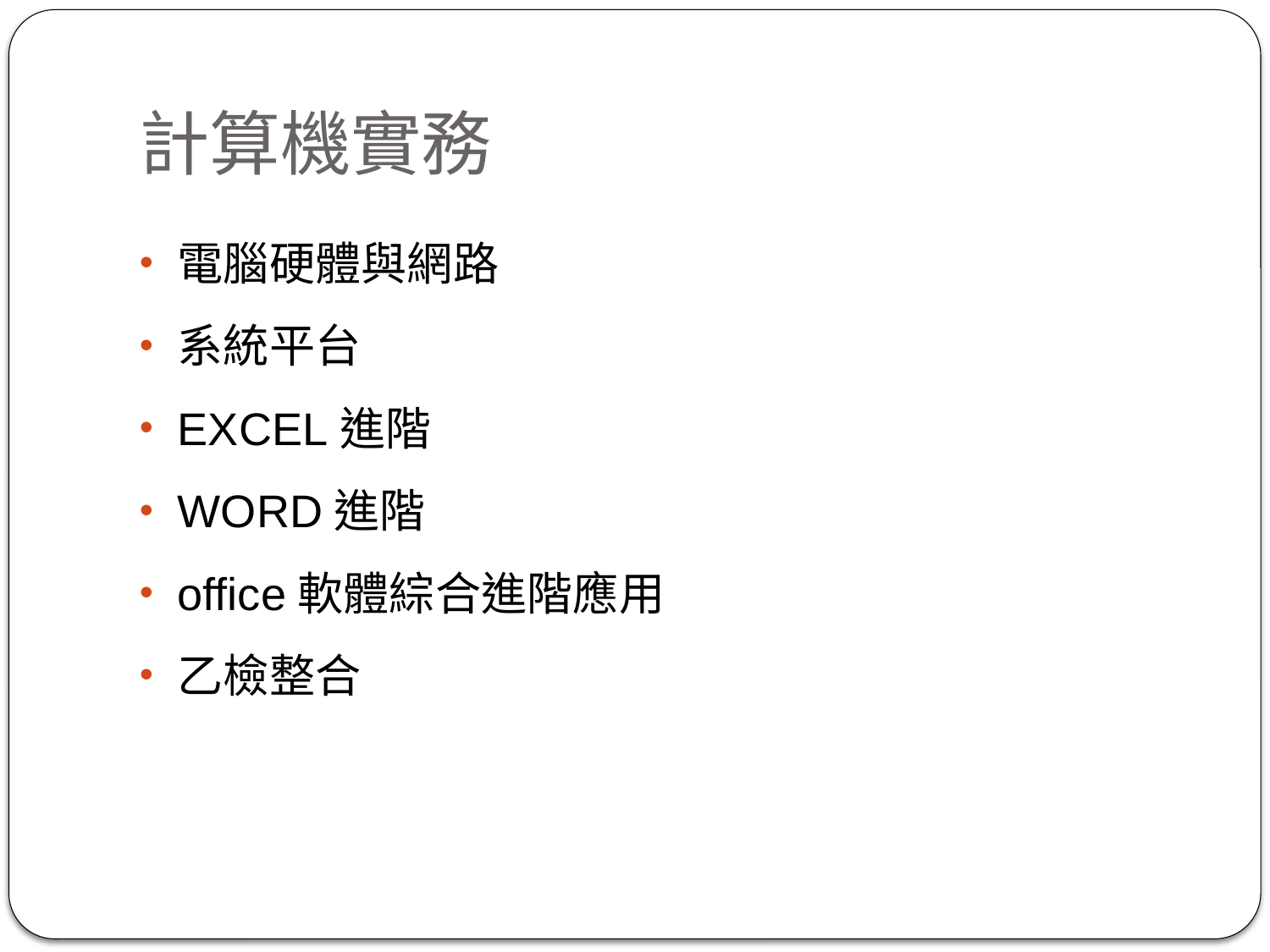

# 計算機實務
電腦硬體與網路
系統平台
EXCEL進階
WORD進階
office軟體綜合進階應用
乙檢整合